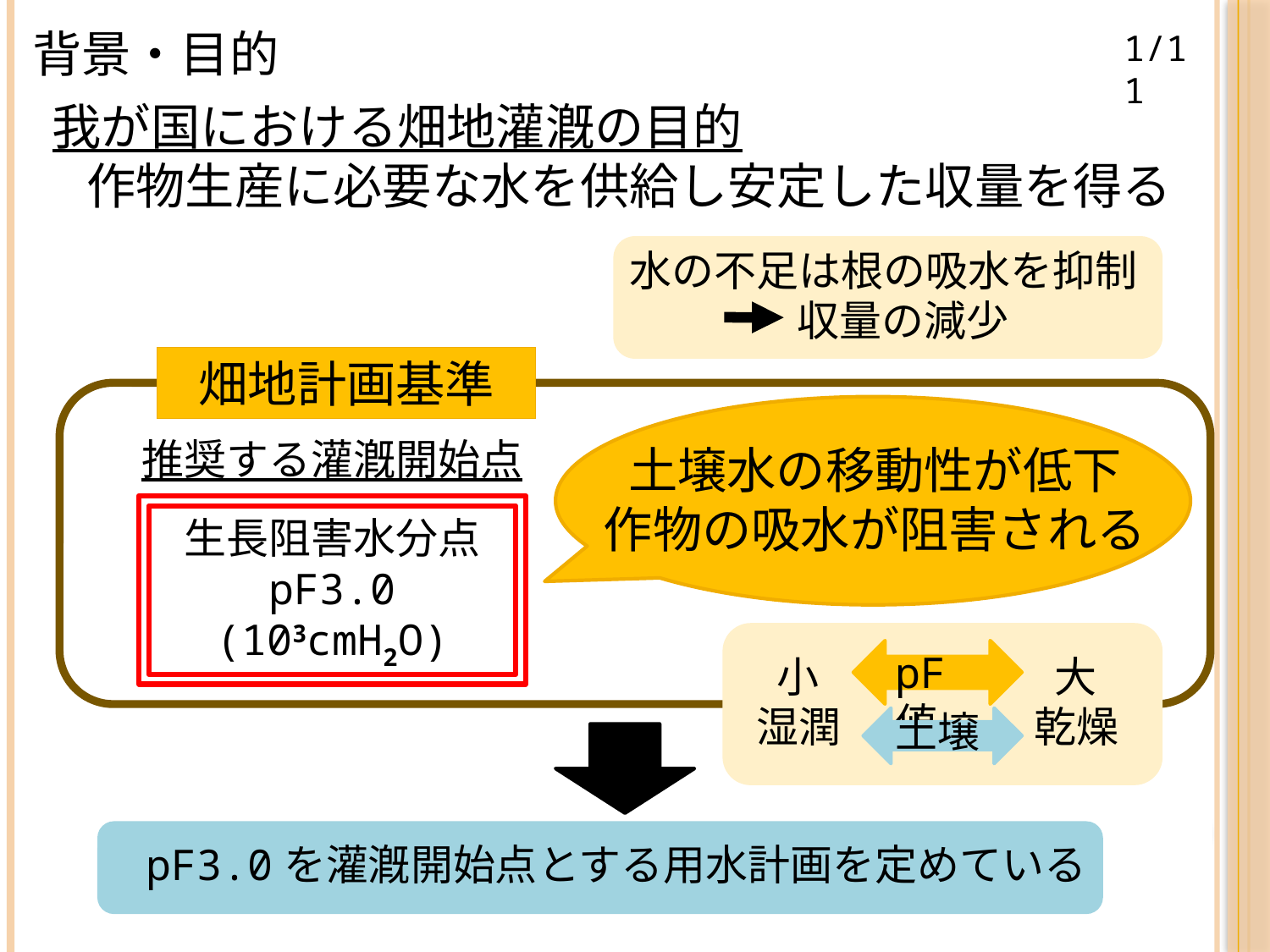

背景・目的
1/11
我が国における畑地灌漑の目的
作物生産に必要な水を供給し安定した収量を得る
水の不足は根の吸水を抑制

収量の減少
畑地計画基準

土壌水の移動性が低下
作物の吸水が阻害される
推奨する灌漑開始点
生長阻害水分点
pF3.0
(103cmH2O)

pF値
小
大
乾燥
湿潤

土壌

pF3.0を灌漑開始点とする用水計画を定めている